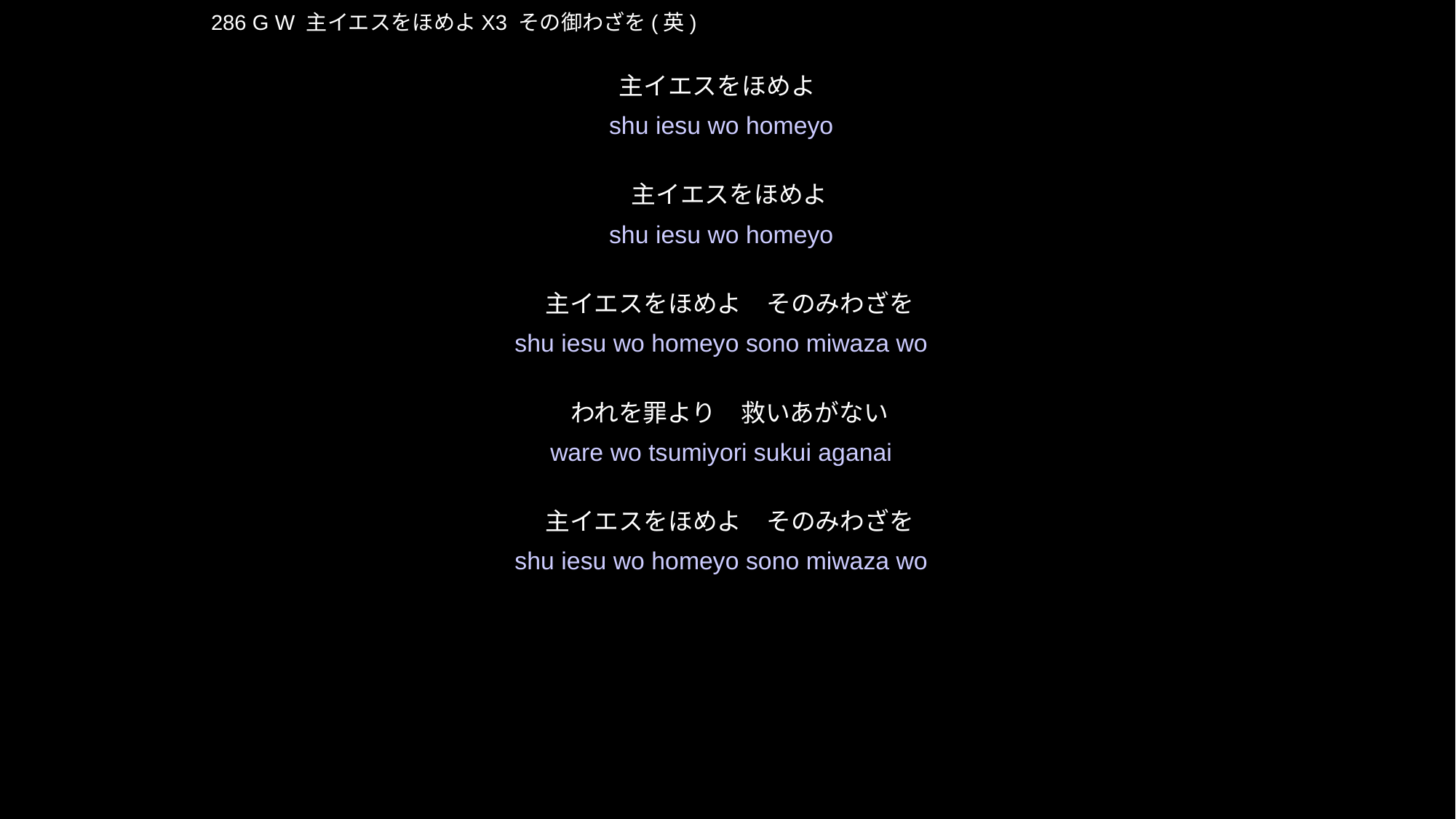

しゅいえすをほめよ
★W
286 G W 主イエスをほめよX3 その御わざを(英)
主イエスをほめよ　
主イエスをほめよ
主イエスをほめよ　そのみわざを
われを罪より　救いあがない
主イエスをほめよ　そのみわざを
★５
shu iesu wo homeyo
shu iesu wo homeyo
shu iesu wo homeyo sono miwaza wo
ware wo tsumiyori sukui aganai
shu iesu wo homeyo sono miwaza wo